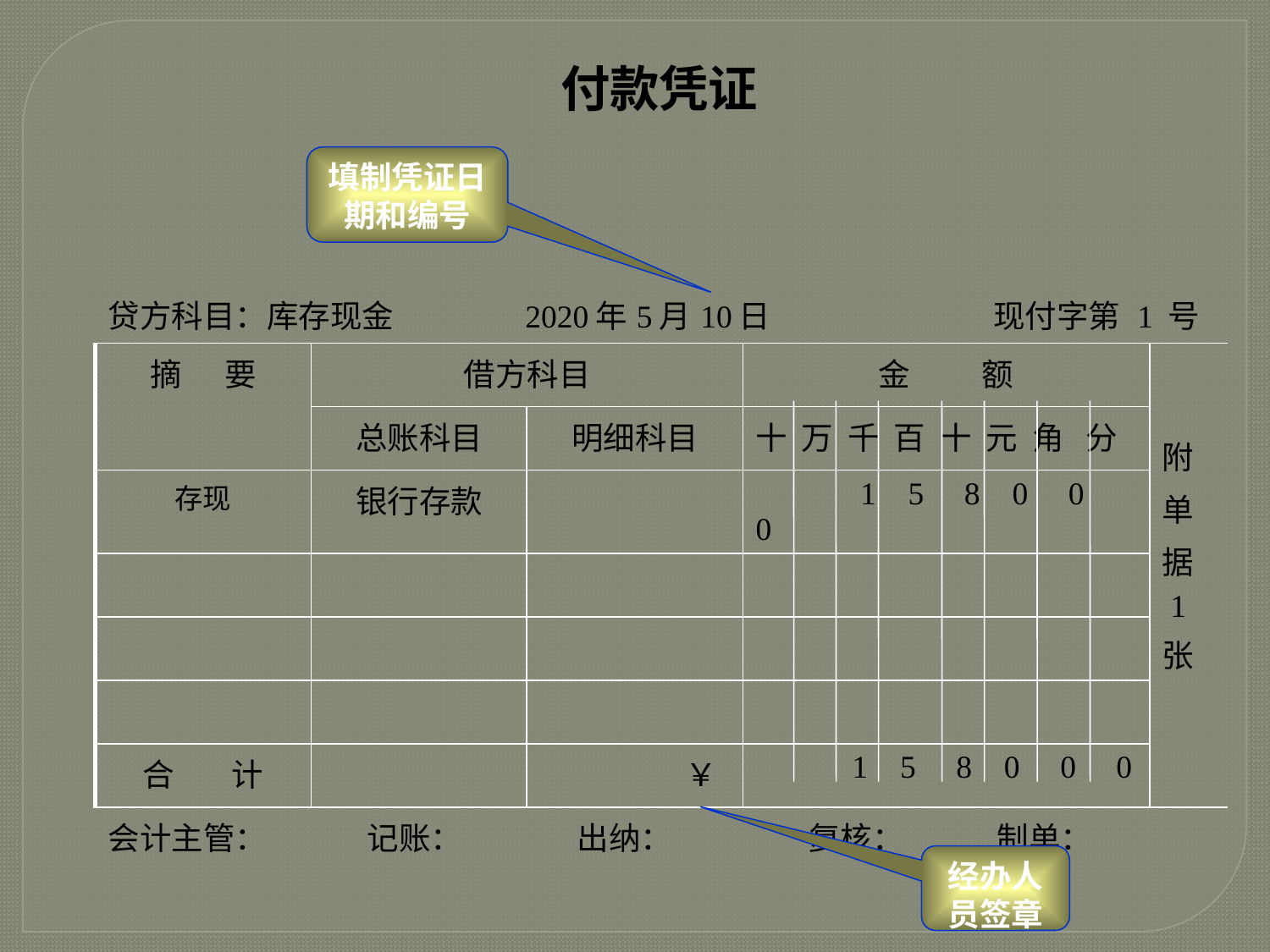

付款凭证

填制凭证日期和编号
| 贷方科目：库存现金 2020年5月10日 现付字第 1 号 |  |  |  |  |
| --- | --- | --- | --- | --- |
| 摘 要 | 借方科目 |  | 金 额 | 附 单 据 1 张 |
|  | 总账科目 | 明细科目 | 十 万 千 百 十 元 角 分 |  |
| 存现 | 银行存款 |  | 1 5 8 0 0 0 |  |
|  |  |  |  |  |
|  |  |  |  |  |
|  |  |  |  |  |
| 合 计 |  | ￥ | 1 5 8 0 0 0 |  |
| 会计主管： 记账： 出纳： 复核： 制单： |  |  |  |  |

经办人员签章